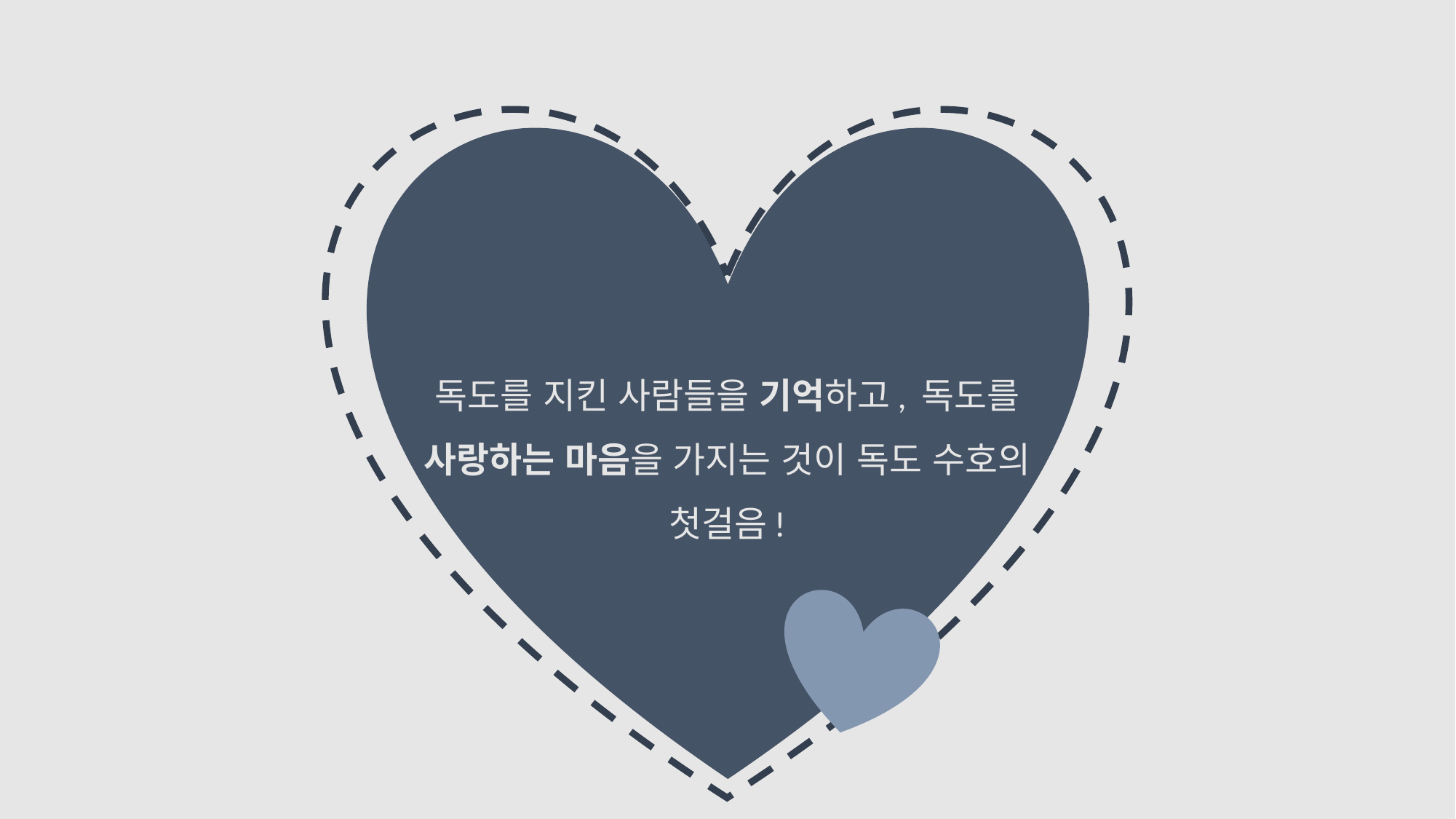

독도를 지킨 사람들을 기억하고, 독도를 사랑하는 마음을 가지는 것이 독도 수호의 첫걸음!